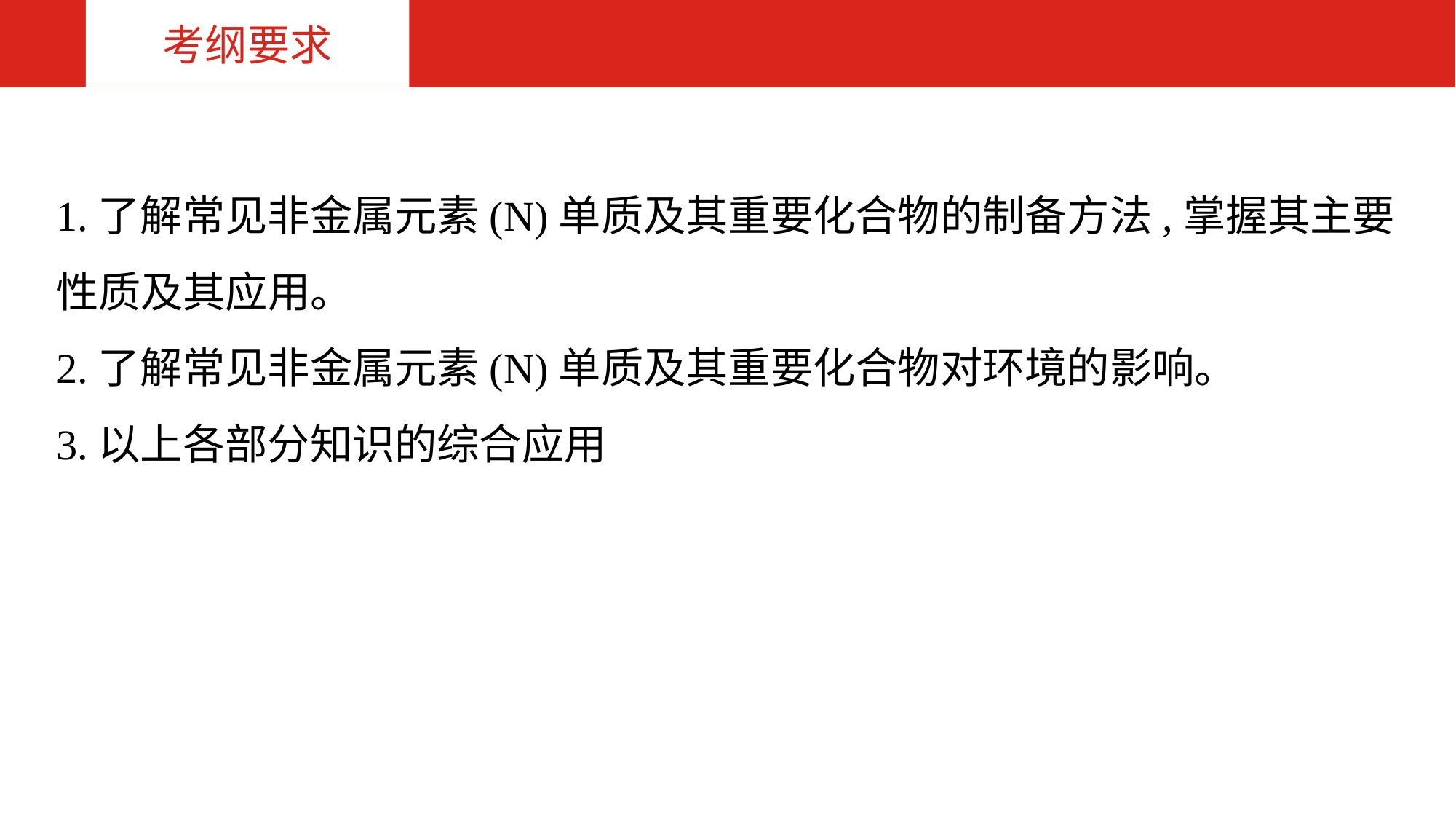

考纲要求
1.了解常见非金属元素(N)单质及其重要化合物的制备方法,掌握其主要性质及其应用。
2.了解常见非金属元素(N)单质及其重要化合物对环境的影响。
3.以上各部分知识的综合应用